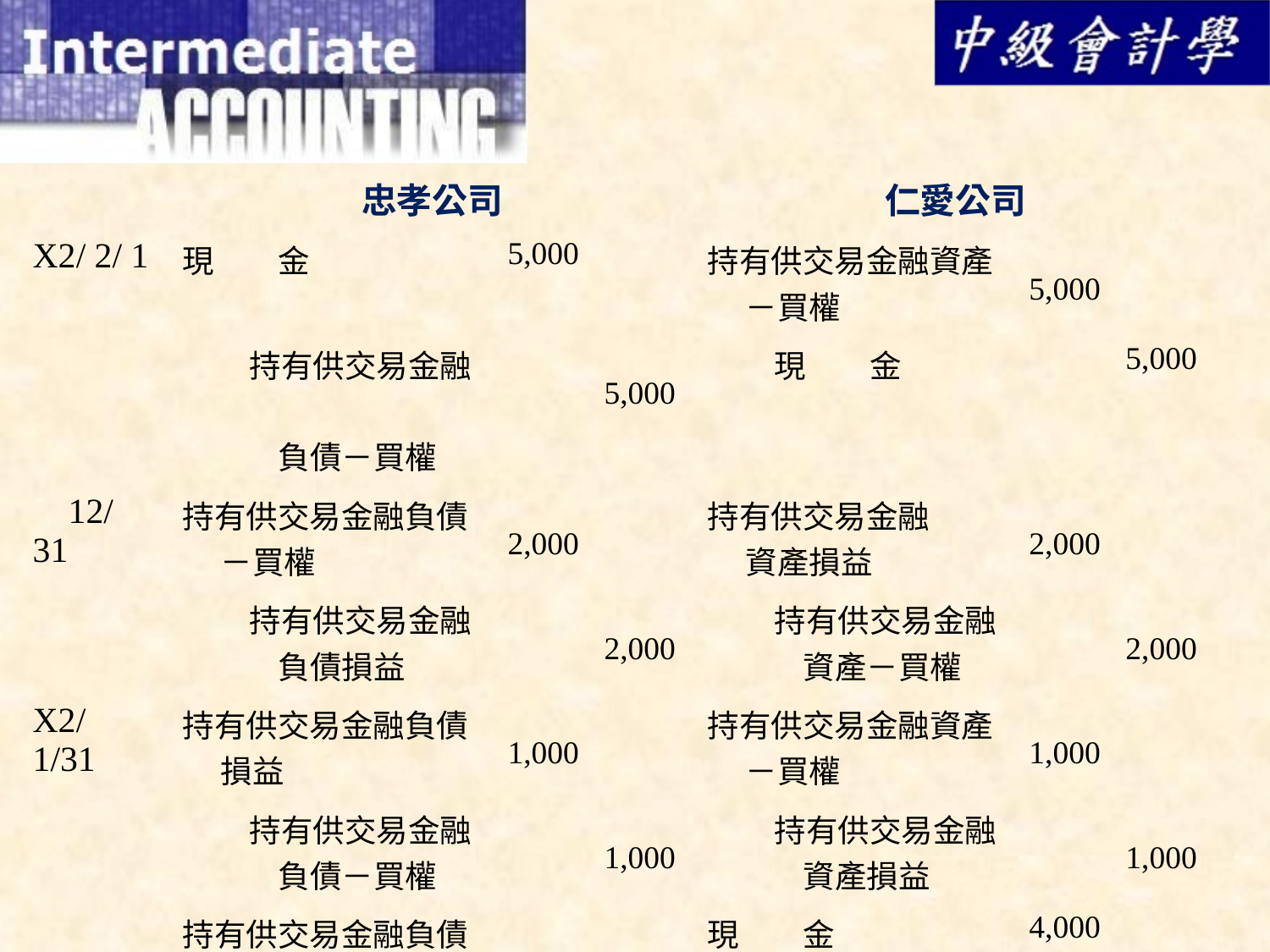

|  | 忠孝公司 |  | 仁愛公司 |  |
| --- | --- | --- | --- | --- |
| X2/ 2/ 1 | 現　　金 | 5,000 | 持有供交易金融資產 －買權 | 5,000 |
|  | 持有供交易金融 負債－買權 | 5,000 | 現　　金 | 5,000 |
| 12/ 31 | 持有供交易金融負債 －買權 | 2,000 | 持有供交易金融 資產損益 | 2,000 |
|  | 持有供交易金融 負債損益 | 2,000 | 持有供交易金融 資產－買權 | 2,000 |
| X2/ 1/31 | 持有供交易金融負債 損益 | 1,000 | 持有供交易金融資產 －買權 | 1,000 |
|  | 持有供交易金融 負債－買權 | 1,000 | 持有供交易金融 資產損益 | 1,000 |
|  | 持有供交易金融負債 －買權 | 4,000 | 現　　金 | 4,000 |
|  | 現　　金 | 4,000 | 持有供交易金融 資產－買權 | 4,000 |